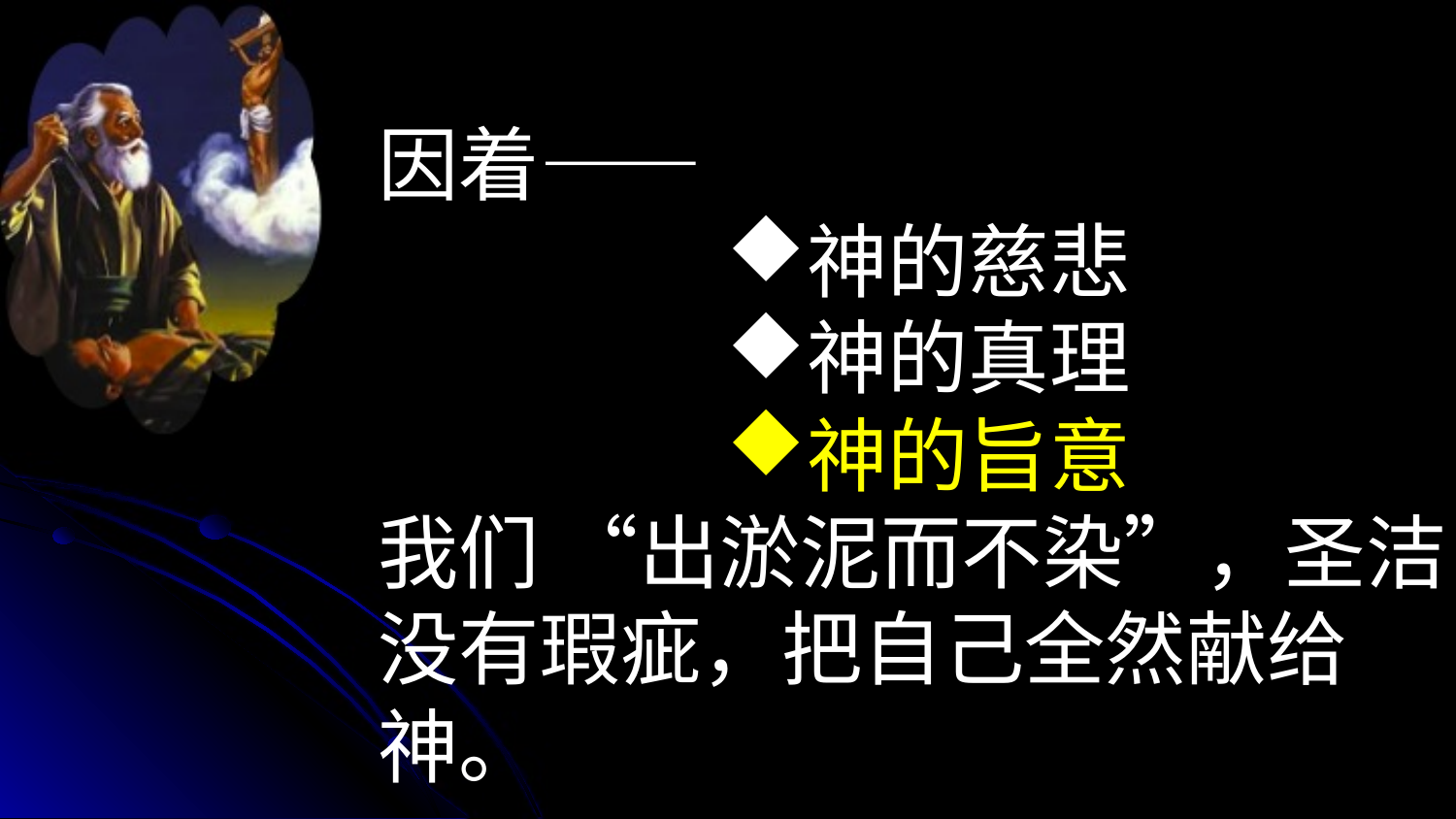

因着——
神的慈悲
神的真理
神的旨意
我们 “出淤泥而不染”，圣洁没有瑕疵，把自己全然献给神。